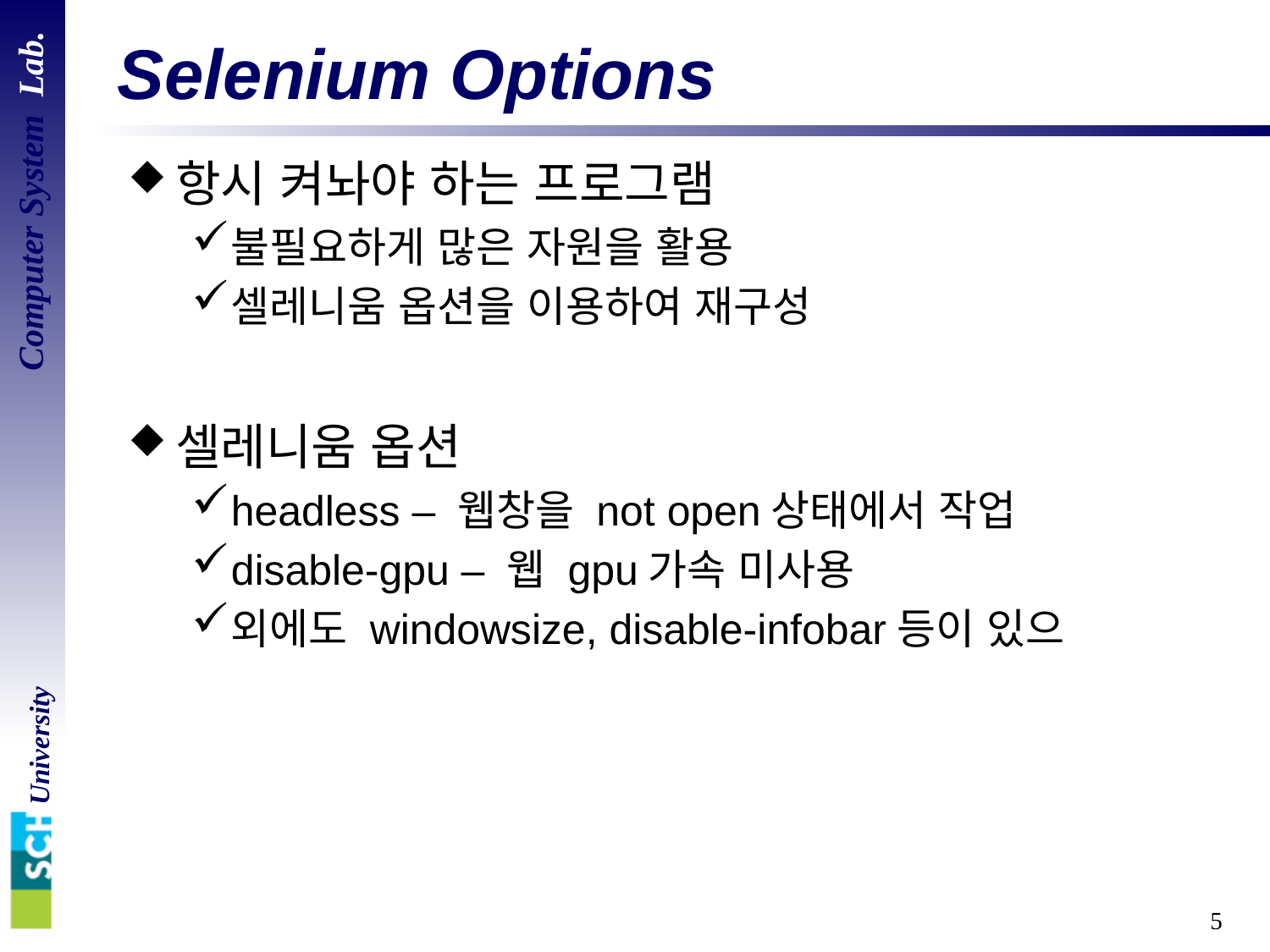

# Selenium Options
항시 켜놔야 하는 프로그램
불필요하게 많은 자원을 활용
셀레니움 옵션을 이용하여 재구성

셀레니움 옵션
headless – 웹창을 not open상태에서 작업
disable-gpu – 웹 gpu가속 미사용
외에도 windowsize, disable-infobar등이 있으